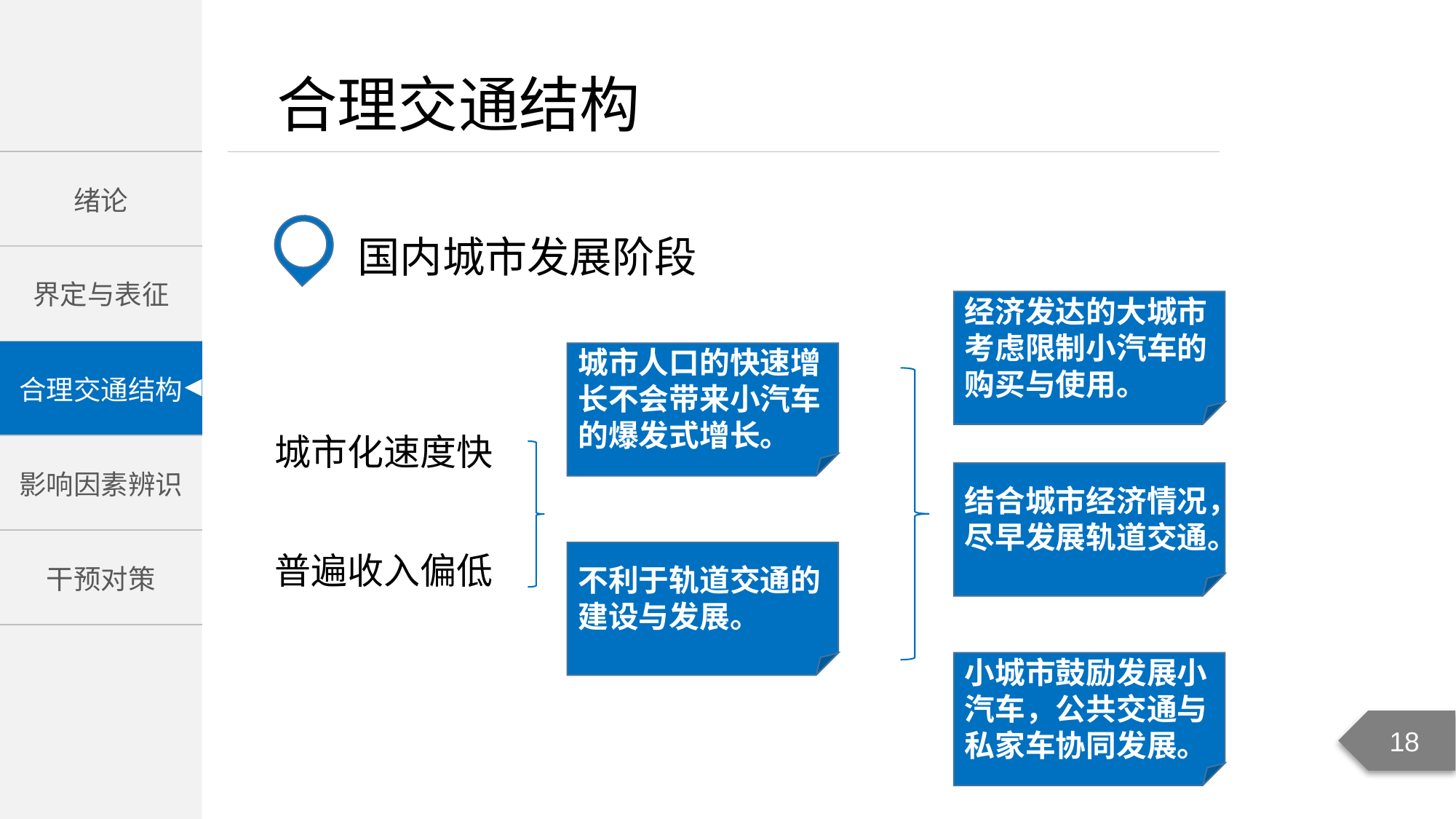

国内城市发展阶段
经济发达的大城市考虑限制小汽车的购买与使用。
城市人口的快速增长不会带来小汽车的爆发式增长。

城市化速度快

结合城市经济情况，尽早发展轨道交通。
普遍收入偏低
不利于轨道交通的建设与发展。
小城市鼓励发展小汽车，公共交通与私家车协同发展。